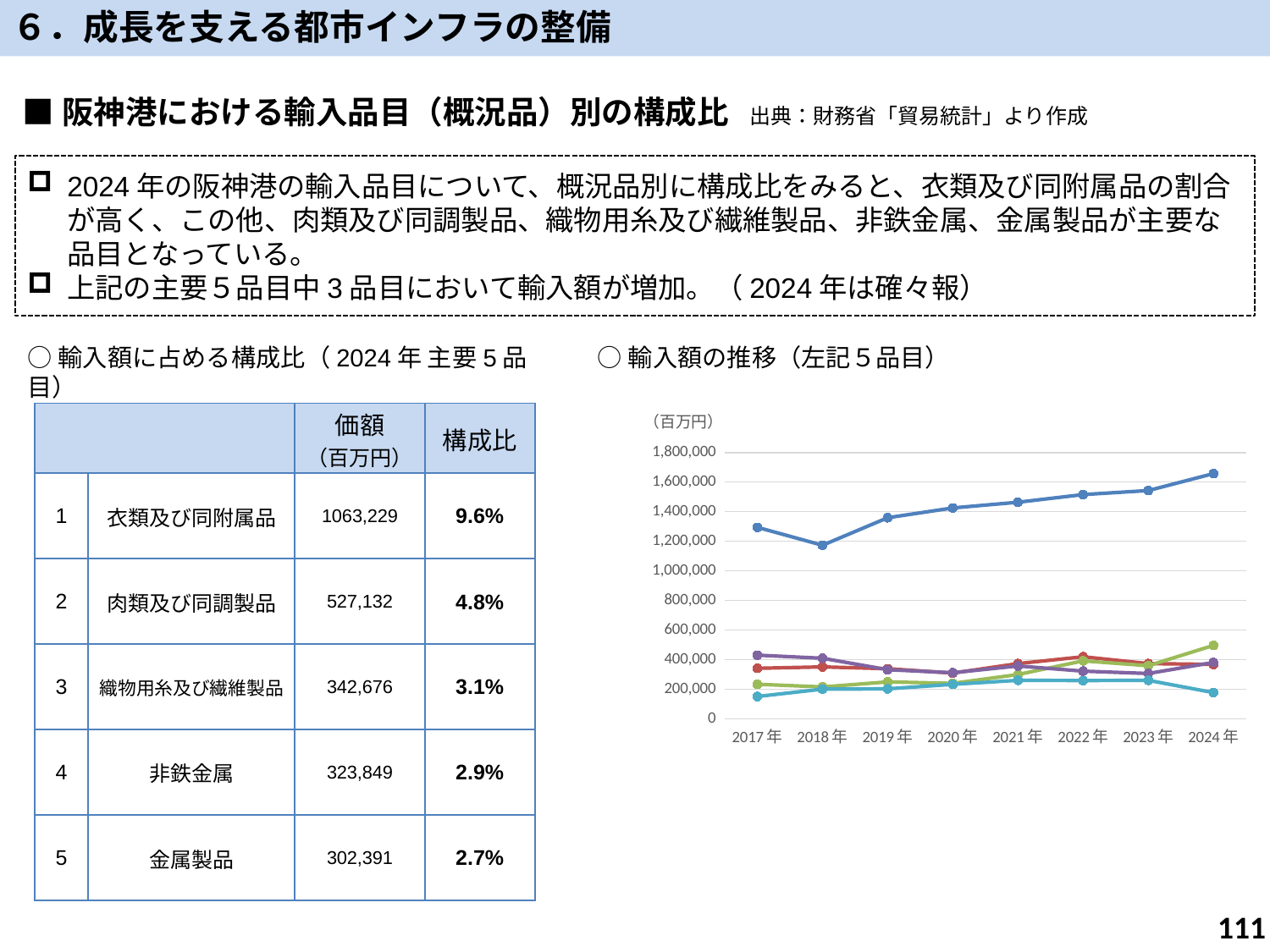

６．成長を支える都市インフラの整備
■阪神港における輸入品目（概況品）別の構成比　出典：財務省「貿易統計」より作成
2024年の阪神港の輸入品目について、概況品別に構成比をみると、衣類及び同附属品の割合が高く、この他、肉類及び同調製品、織物用糸及び繊維製品、非鉄金属、金属製品が主要な品目となっている。
上記の主要５品目中3品目において輸入額が増加。（2024年は確々報）
○輸入額に占める構成比（2024年 主要5品目）
○輸入額の推移（左記５品目）
|  |  | 価額 （百万円） | 構成比 |
| --- | --- | --- | --- |
| 1 | 衣類及び同附属品 | 1063,229 | 9.6% |
| 2 | 肉類及び同調製品 | 527,132 | 4.8% |
| 3 | 織物用糸及び繊維製品 | 342,676 | 3.1% |
| 4 | 非鉄金属 | 323,849 | 2.9% |
| 5 | 金属製品 | 302,391 | 2.7% |

### Chart

| Category | 衣類及び同附属品 | 肉類及び同調製品 | 織物用糸及び繊維製品 | 非鉄金属 | 金属製品 |
|---|---|---|---|---|---|
| 2017 | 928080.003 | 381217.001 | 289003.648 | 243407.877 | 204774.785 |
| 2018 | 974643.133 | 381747.096 | 301834.304 | 297415.911 | 220318.263 |
| 2019 | 935271.161 | 378590.114 | 290931.67 | 223489.43 | 229493.826 |
| 2020 | 822391.717 | 348616.228 | 363517.874 | 167577.96 | 208792.782 |
| 2021 | 897553.705 | 376210.417 | 302873.249 | 270087.67 | 245384.226 |
| 2022 | 1084301.134 | 439277.195 | 391439.597 | 379678.737 | 313346.409 |
| 2023 | 1051600.318 | 441193.81299999997 | 353172.081 | 329476.054 | 294853.507 |
| 2024 | 1063229.284 | 527132.087 | 342676.132 | 323849.338 | 302390.698 |

### Chart

| Category | 半導体等電子部品 | 電気回路等の機器 | 半導体等製造装置 | 科学光学機器 | 遊戯用具 |
|---|---|---|---|---|---|
| 2017年 | 1294041.0 | 341559.0 | 233958.0 | 430375.0 | 151144.0 |
| 2018年 | 1172743.0 | 350854.0 | 215568.0 | 409306.0 | 200673.0 |
| 2019年 | 1359138.0 | 338799.0 | 249660.0 | 331909.0 | 202847.0 |
| 2020年 | 1425389.0 | 309116.0 | 239885.0 | 311482.0 | 233051.0 |
| 2021年 | 1463713.0 | 373345.0 | 299321.0 | 357377.0 | 260310.0 |
| 2022年 | 1515491.0 | 419496.0 | 391992.0 | 322442.0 | 258931.0 |
| 2023年 | 1542928.0 | 373345.0 | 359205.0 | 306375.0 | 260310.0 |
| 2024年 | 1657321.0 | 367856.0 | 496219.0 | 381093.0 | 177464.0 |
111